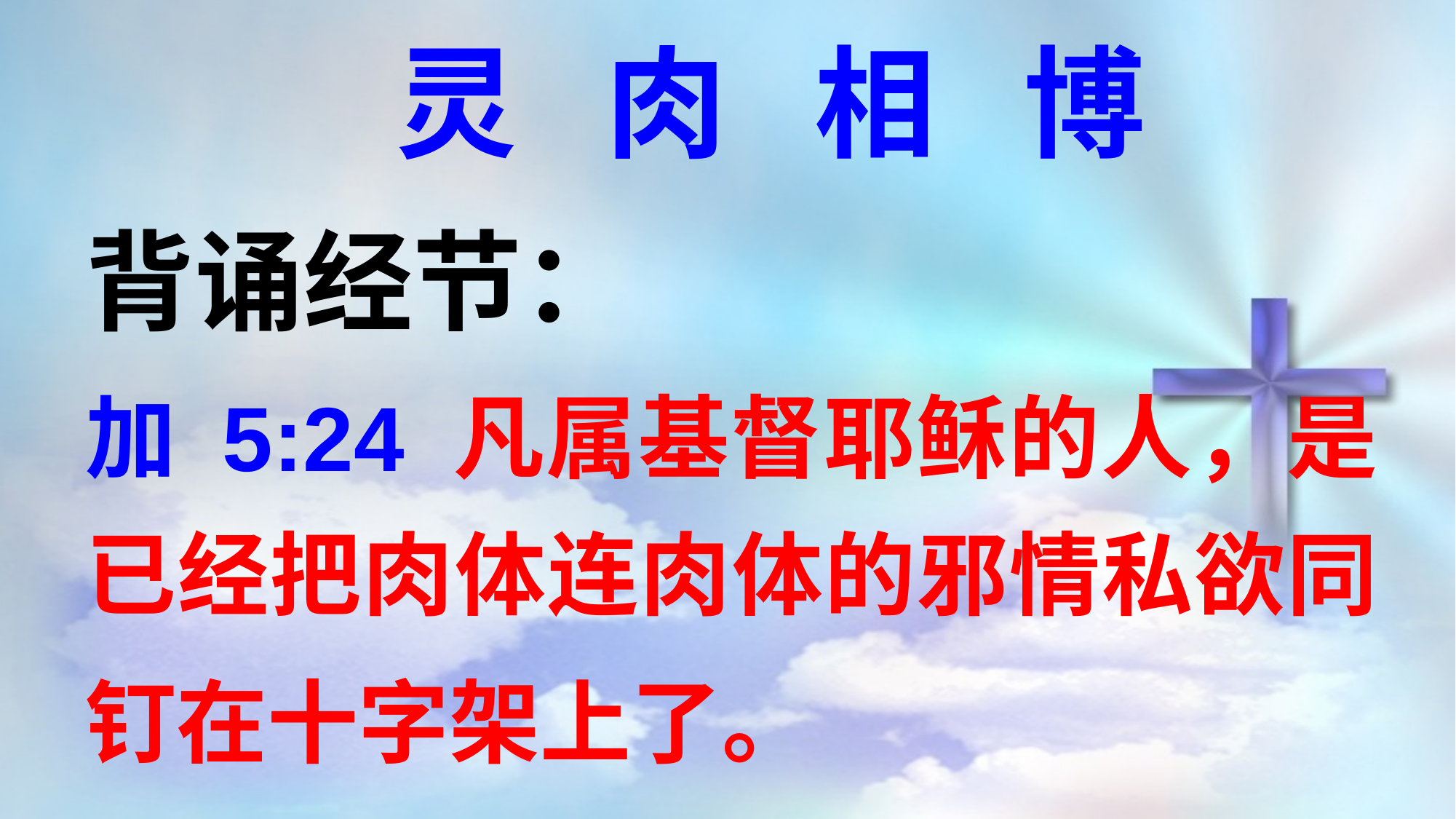

灵 肉 相 博
背诵经节：
加 5:24 凡属基督耶稣的人，是已经把肉体连肉体的邪情私欲同钉在十字架上了。